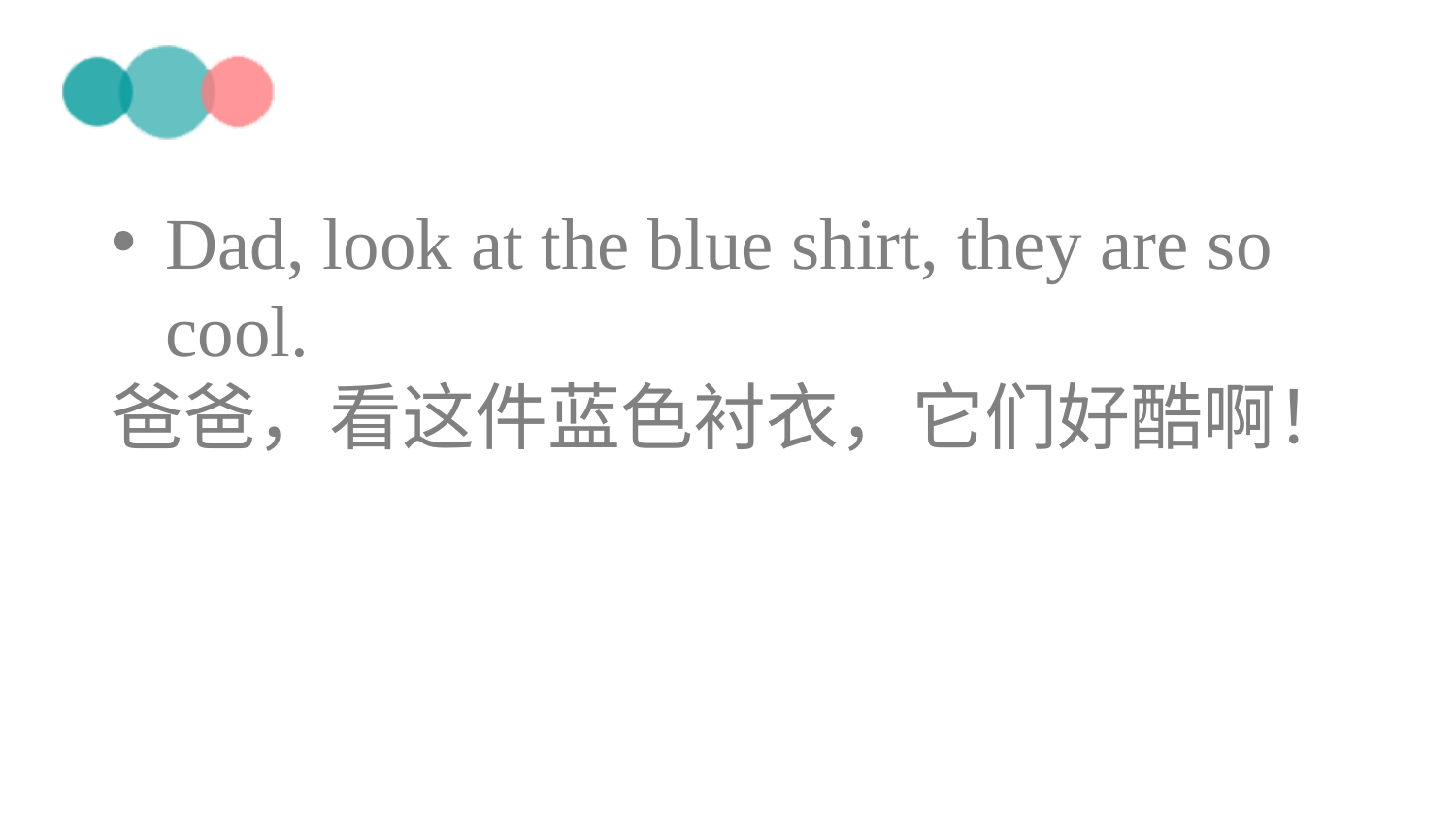

Dad, look at the blue shirt, they are so cool.
爸爸，看这件蓝色衬衣，它们好酷啊！